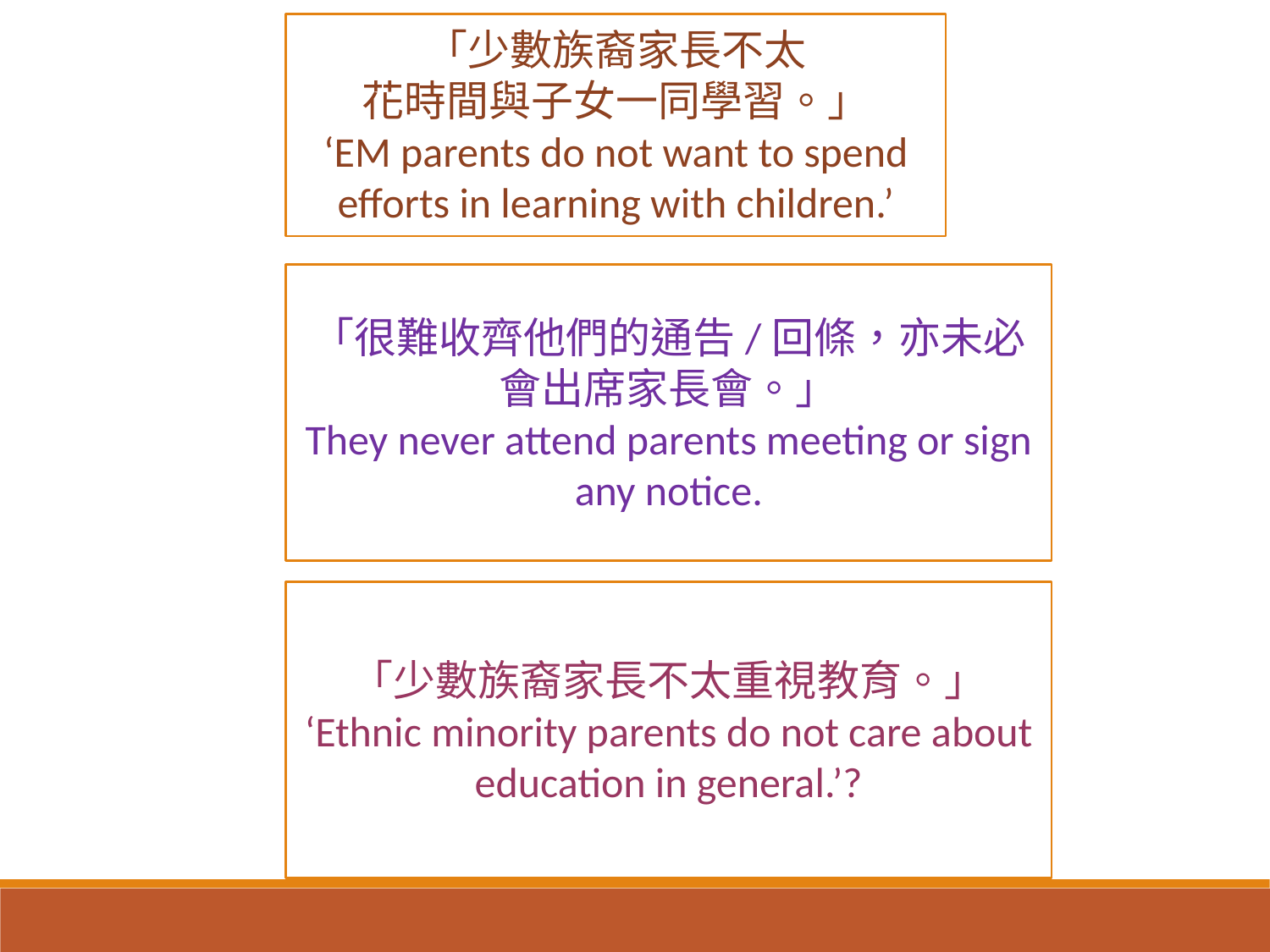

「少數族裔家長不太
花時間與子女一同學習。」
‘EM parents do not want to spend efforts in learning with children.’
「很難收齊他們的通告/回條，亦未必會出席家長會。」
They never attend parents meeting or sign any notice.
「少數族裔家長不太重視教育。」
‘Ethnic minority parents do not care about education in general.’?